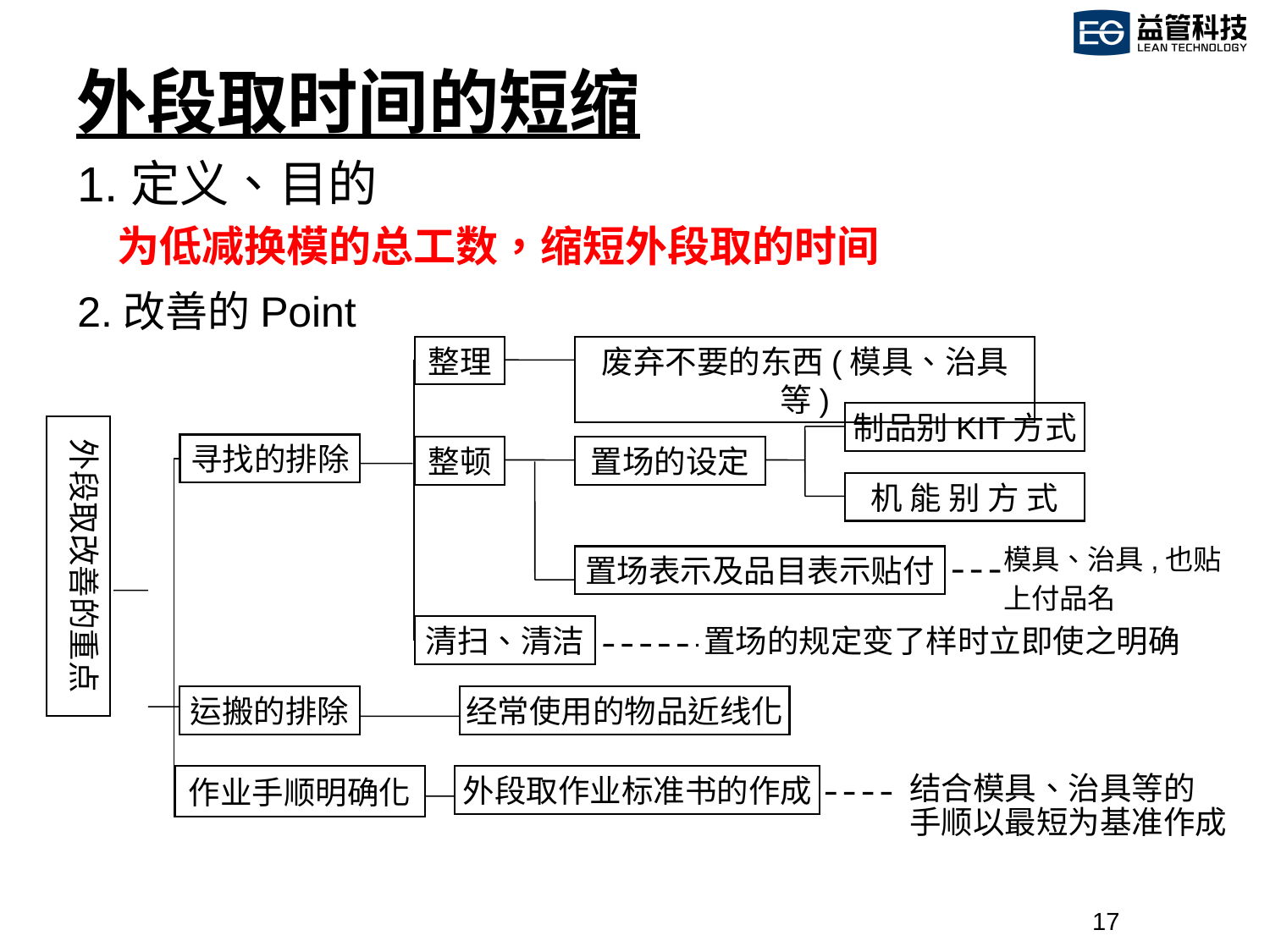

# 外段取时间的短缩
1.定义、目的
    为低减换模的总工数，缩短外段取的时间
2.改善的Point
整理
废弃不要的东西(模具、治具等)

制品别KIT方式
外段取改善的重点
寻找的排除
整顿
置场的设定
机 能 别 方 式
模具、治具,也贴
上付品名
置场表示及品目表示贴付

清扫、清洁
置场的规定变了样时立即使之明确

运搬的排除
经常使用的物品近线化
作业手顺明确化
外段取作业标准书的作成
   结合模具、治具等的
   手顺以最短为基准作成